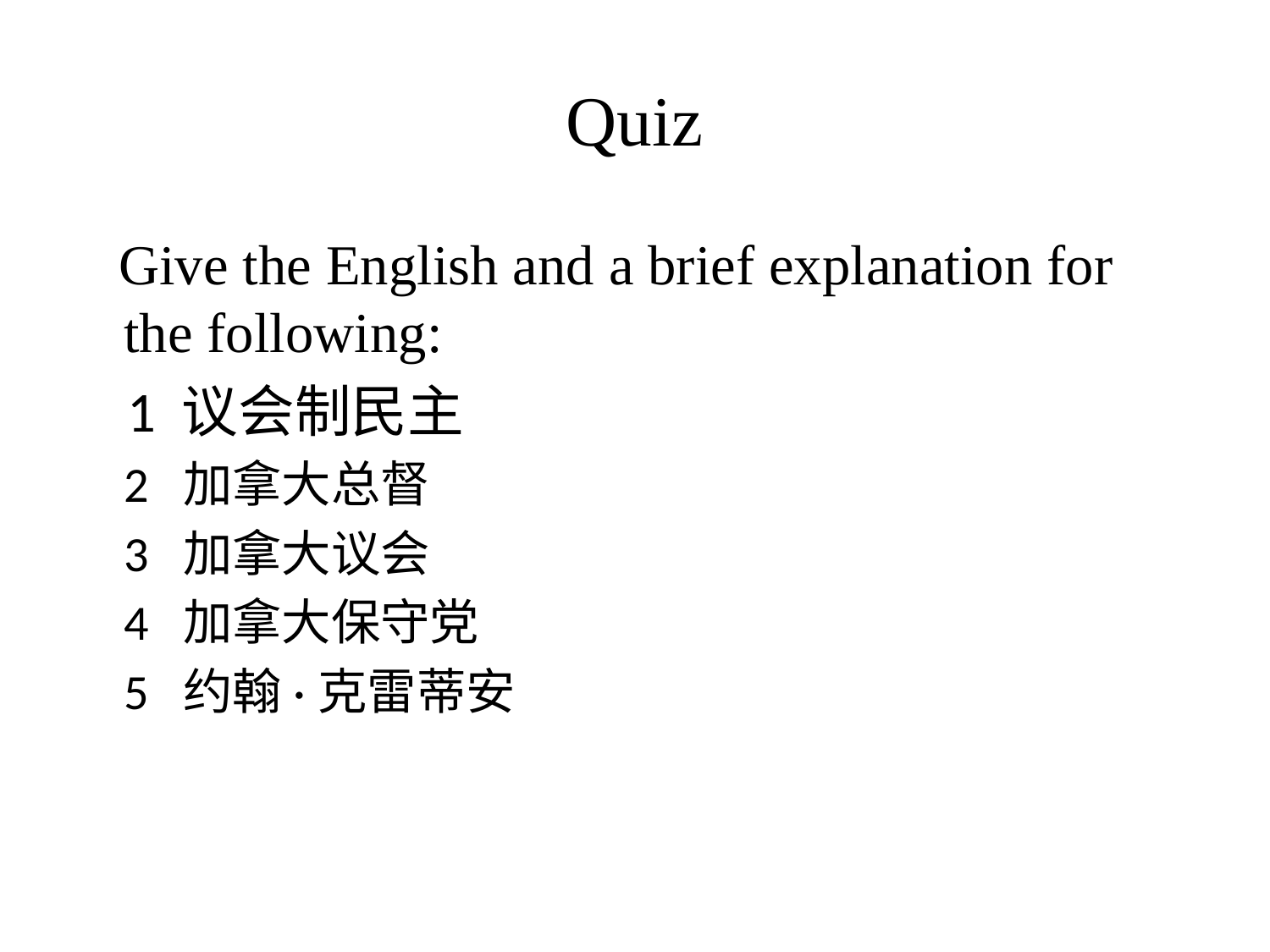

# Quiz
   Give the English and a brief explanation for the following:
    1 议会制民主
	2  加拿大总督
	3  加拿大议会
	4  加拿大保守党
	5  约翰·克雷蒂安